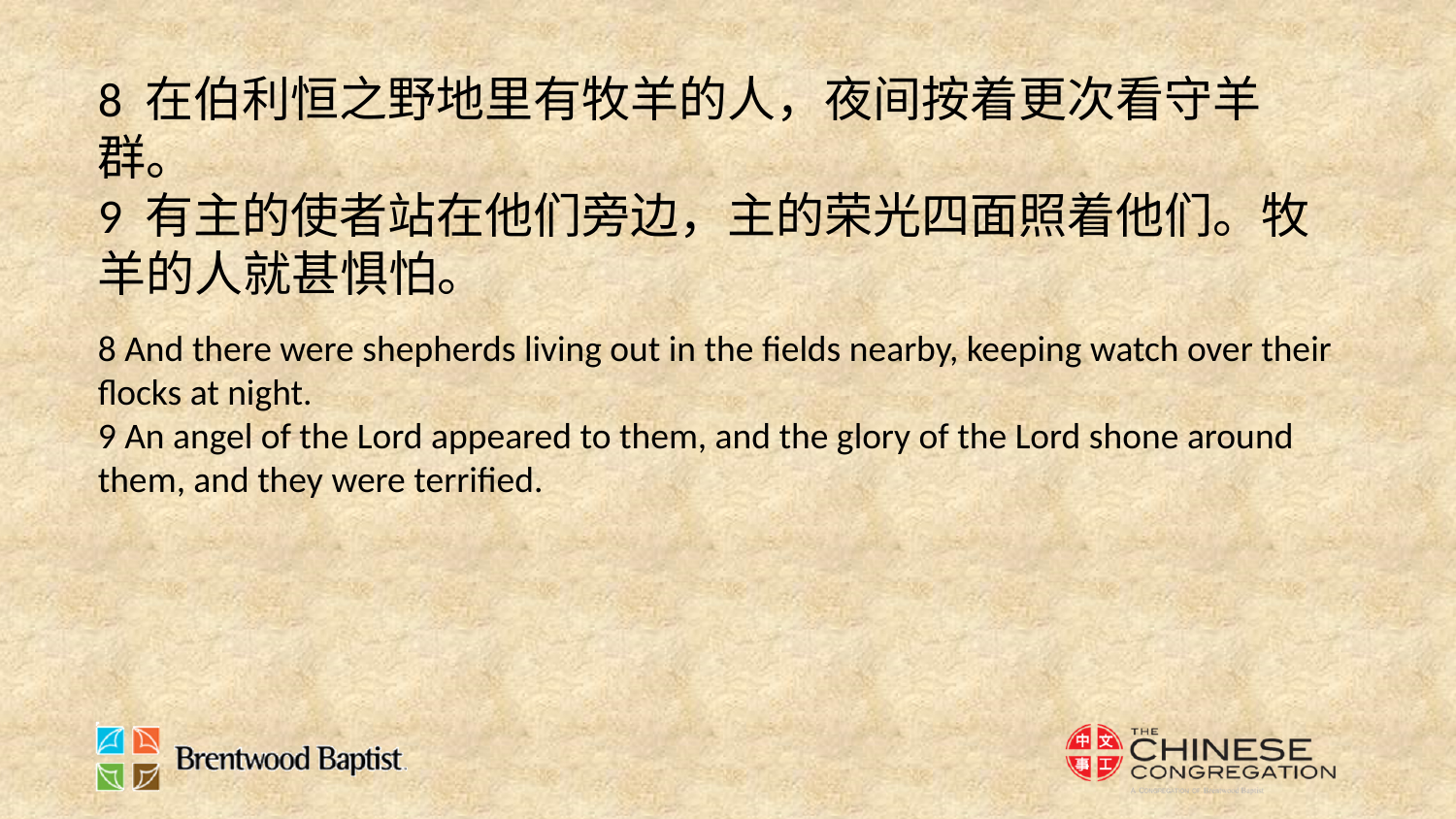

8 在伯利恒之野地里有牧羊的人，夜间按着更次看守羊群。
9 有主的使者站在他们旁边，主的荣光四面照着他们。牧羊的人就甚惧怕。

8 And there were shepherds living out in the fields nearby, keeping watch over their flocks at night.
9 An angel of the Lord appeared to them, and the glory of the Lord shone around them, and they were terrified.